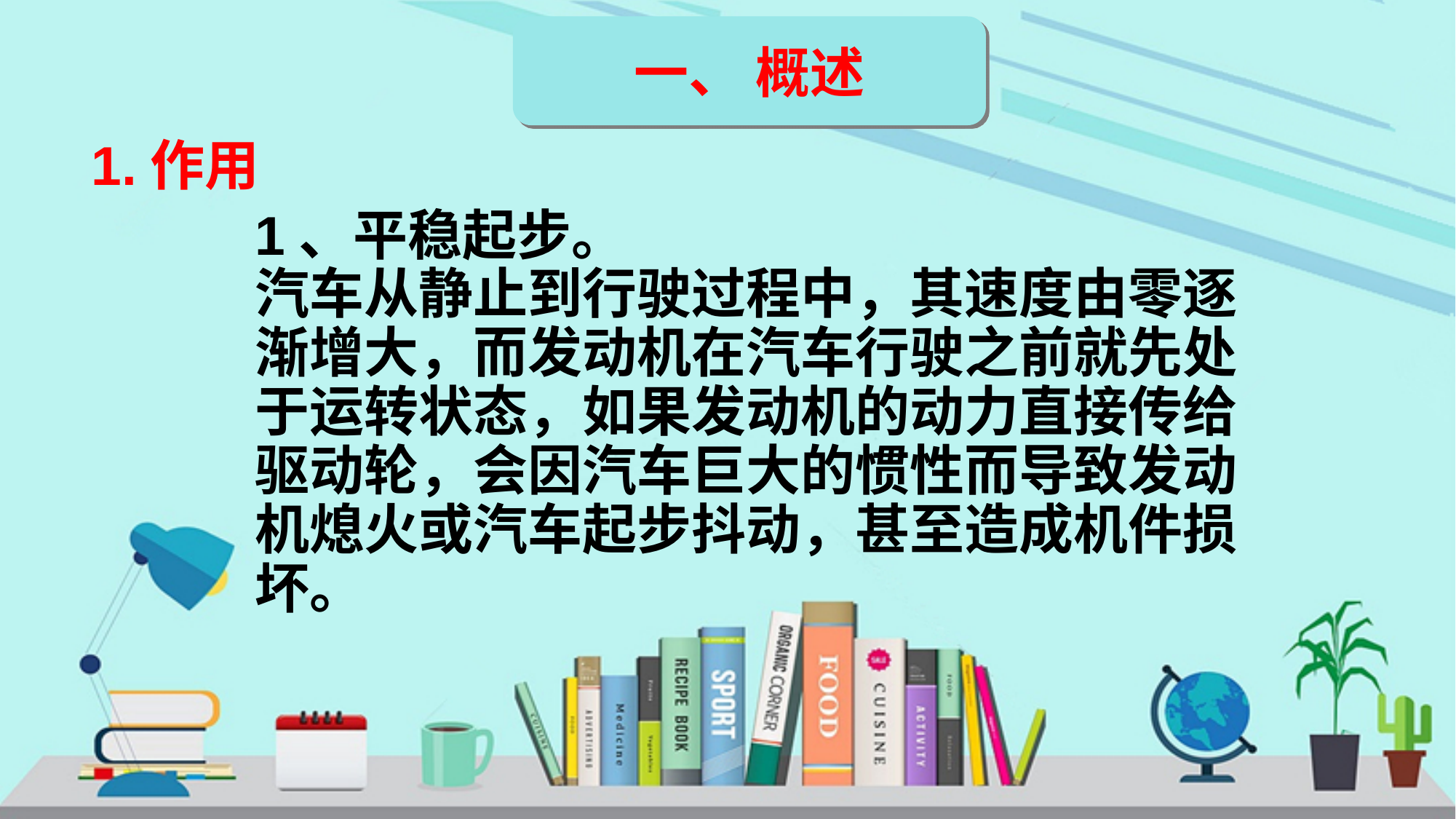

一、 概述
1.作用
1、平稳起步。
汽车从静止到行驶过程中，其速度由零逐渐增大，而发动机在汽车行驶之前就先处于运转状态，如果发动机的动力直接传给驱动轮，会因汽车巨大的惯性而导致发动机熄火或汽车起步抖动，甚至造成机件损坏。